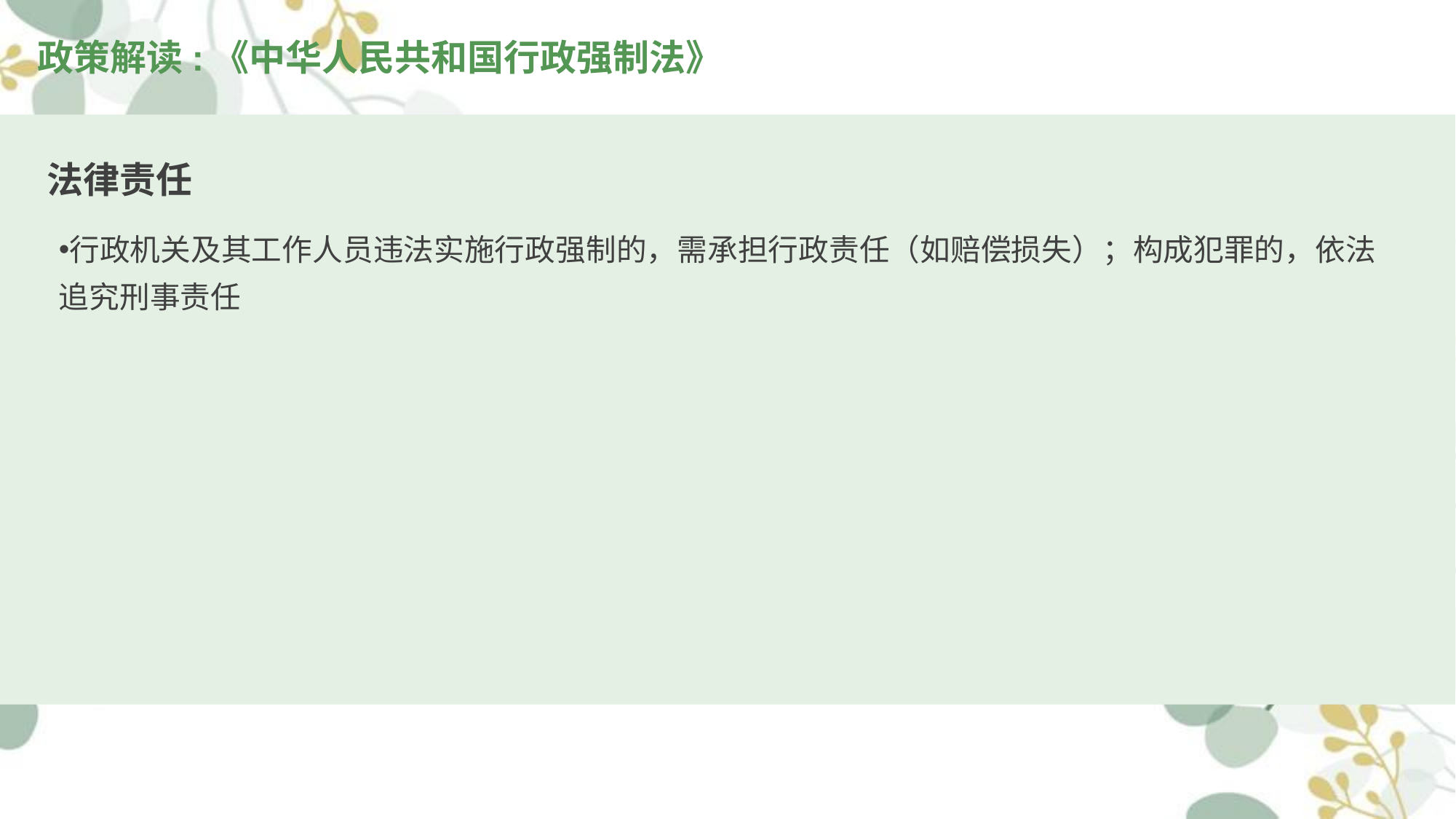

政策解读:《中华人民共和国行政强制法》
# 法律责任
行政机关及其工作人员违法实施行政强制的，需承担行政责任（如赔偿损失）；构成犯罪的，依法追究刑事责任